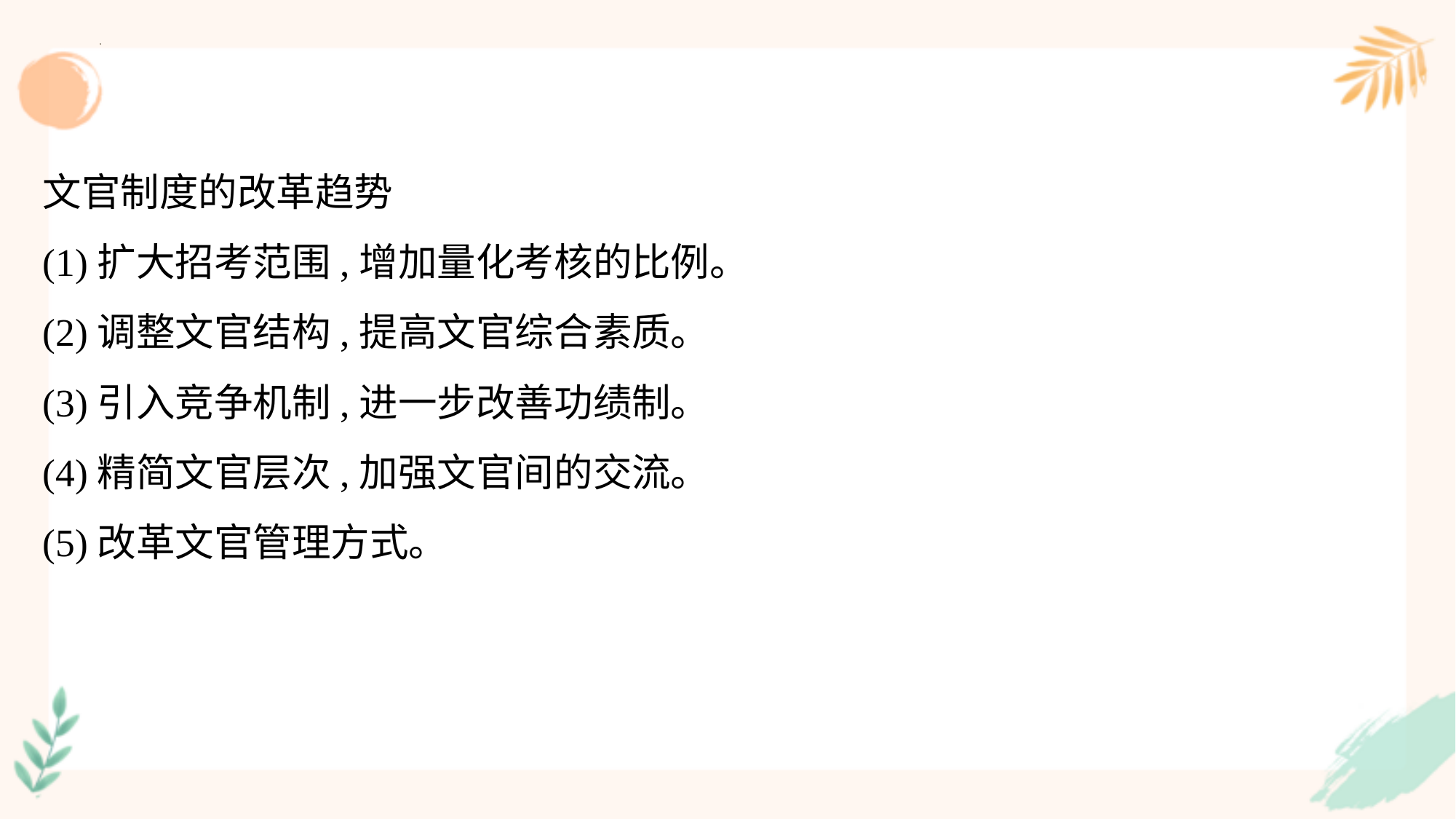

文官制度的改革趋势
(1)扩大招考范围,增加量化考核的比例。
(2)调整文官结构,提高文官综合素质。
(3)引入竞争机制,进一步改善功绩制。
(4)精简文官层次,加强文官间的交流。
(5)改革文官管理方式。